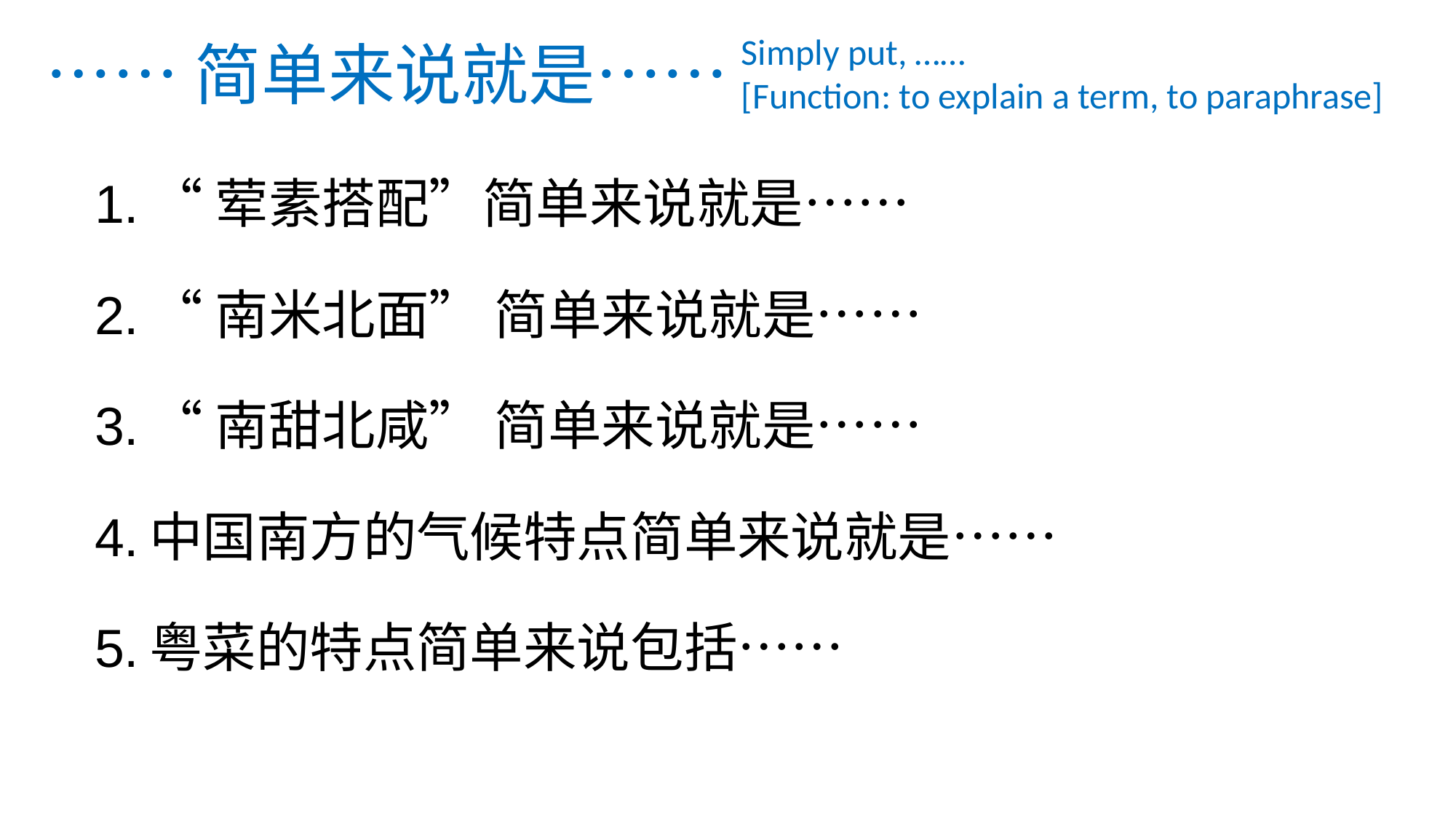

Simply put, ……
[Function: to explain a term, to paraphrase]
# ……简单来说就是……
“荤素搭配”简单来说就是……
“南米北面” 简单来说就是……
“南甜北咸” 简单来说就是……
中国南方的气候特点简单来说就是……
粤菜的特点简单来说包括……